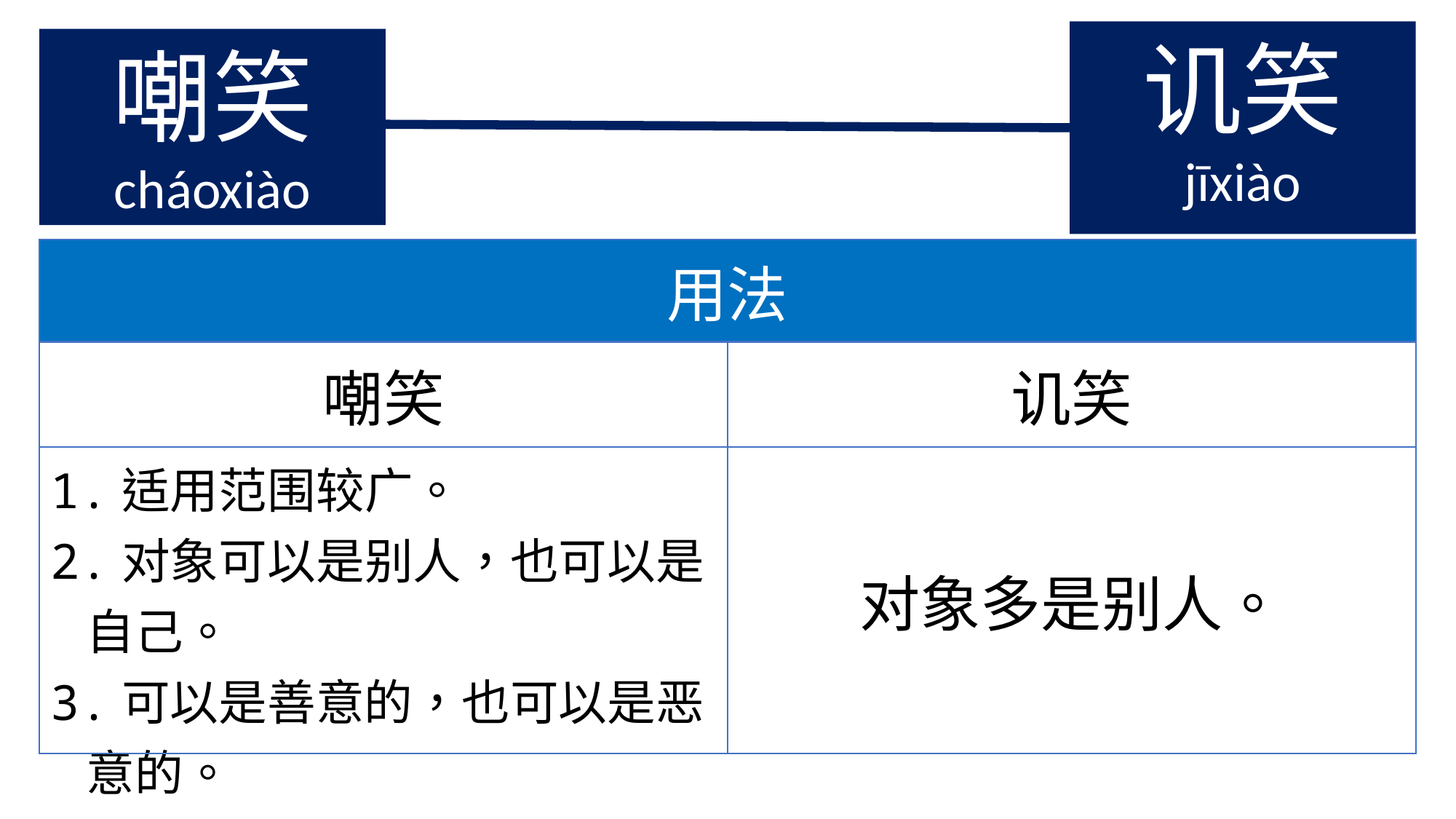

讥笑
jīxiào

嘲笑
cháoxiào
| 用法 |  |
| --- | --- |
| 嘲笑 | 讥笑 |
| 1.适用范围较广。 2.对象可以是别人，也可以是 自己。 3.可以是善意的，也可以是恶 意的。 | 对象多是别人。 |